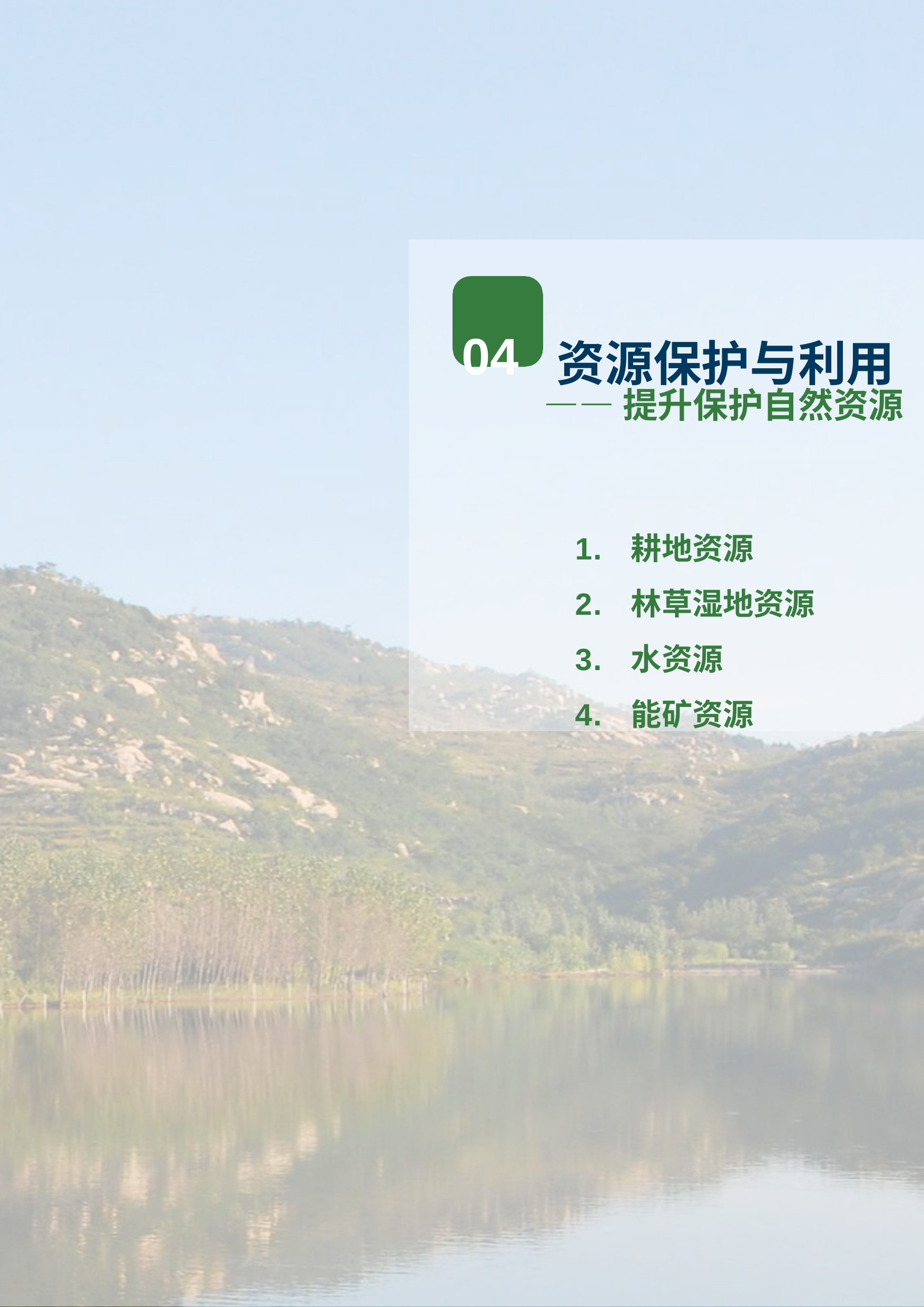

04	资源保护与利用
——提升保护自然资源

耕地资源
林草湿地资源
水资源
能矿资源